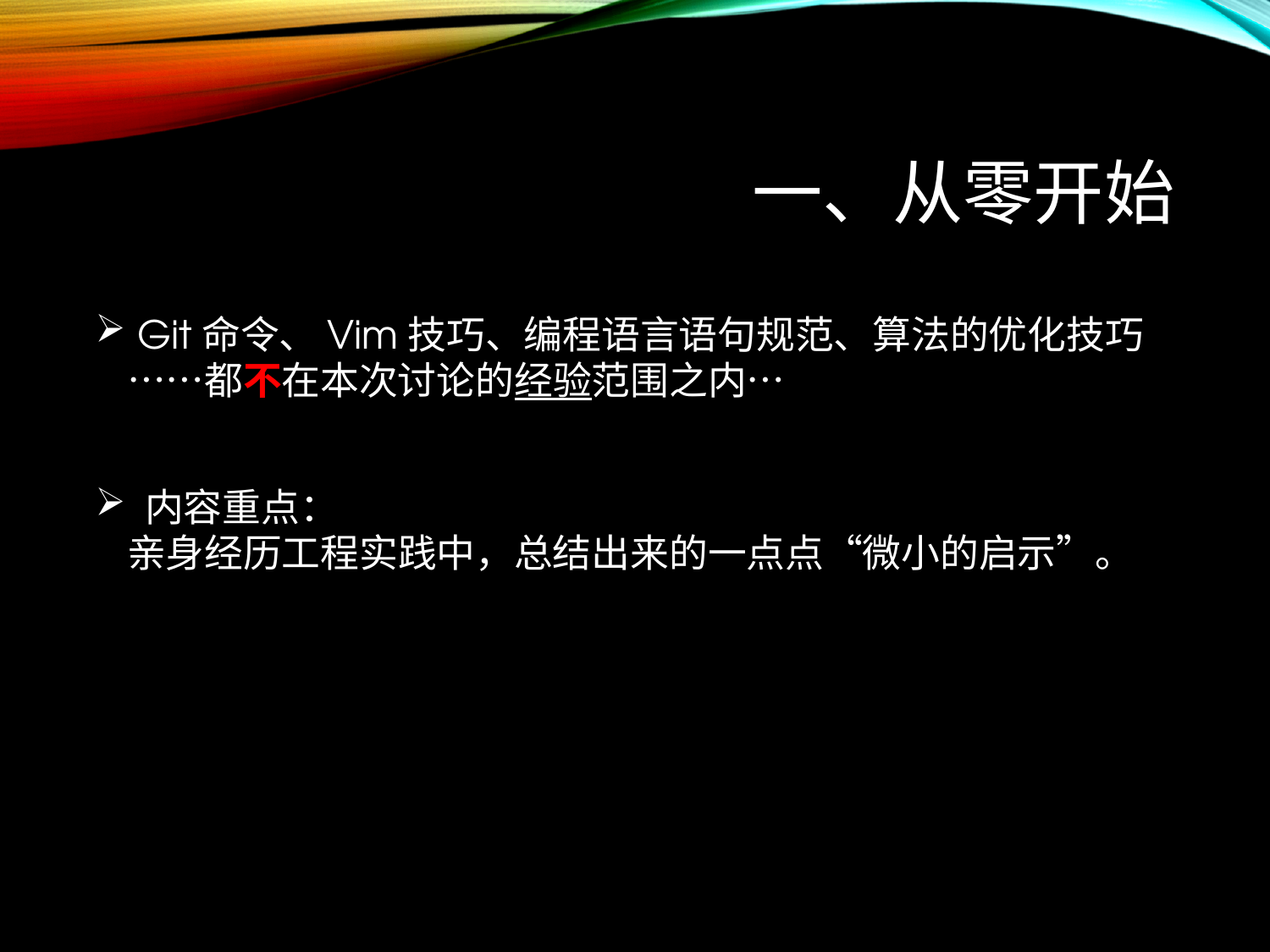

# 一、从零开始
 Git命令、Vim技巧、编程语言语句规范、算法的优化技巧……都不在本次讨论的经验范围之内…

 内容重点：
亲身经历工程实践中，总结出来的一点点“微小的启示”。